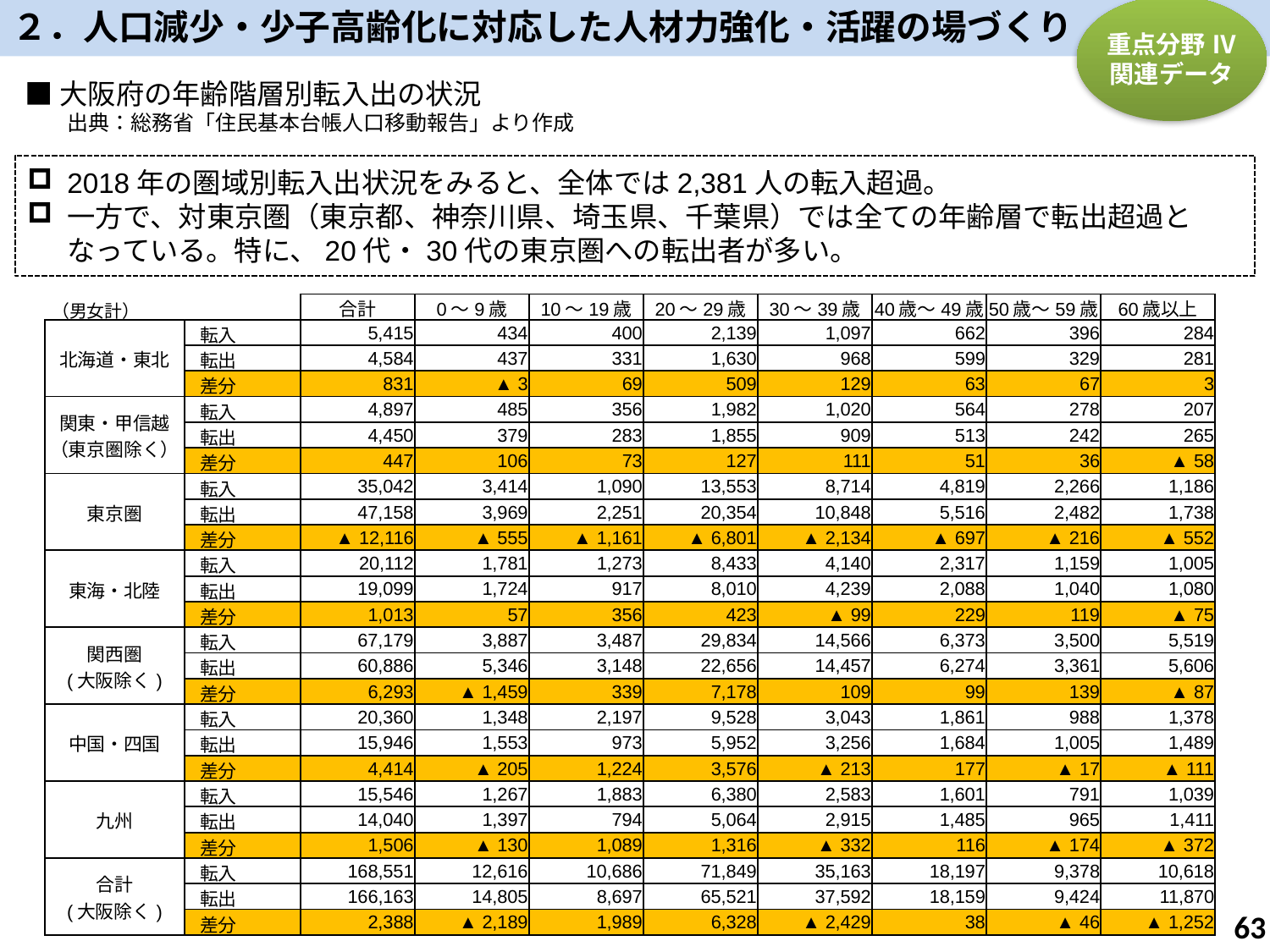

２．人口減少・少子高齢化に対応した人材力強化・活躍の場づくり
重点分野 Ⅳ
関連データ
■大阪府の年齢階層別転入出の状況
　　出典：総務省「住民基本台帳人口移動報告」より作成
2018年の圏域別転入出状況をみると、全体では2,381人の転入超過。
一方で、対東京圏（東京都、神奈川県、埼玉県、千葉県）では全ての年齢層で転出超過となっている。特に、20代・30代の東京圏への転出者が多い。
（男女計）
|  |  | 合計 | 0～9歳 | 10～19歳 | 20～29歳 | 30～39歳 | 40歳～49歳 | 50歳～59歳 | 60歳以上 |
| --- | --- | --- | --- | --- | --- | --- | --- | --- | --- |
| 北海道・東北 | 転入 | 5,415 | 434 | 400 | 2,139 | 1,097 | 662 | 396 | 284 |
|  | 転出 | 4,584 | 437 | 331 | 1,630 | 968 | 599 | 329 | 281 |
|  | 差分 | 831 | ▲ 3 | 69 | 509 | 129 | 63 | 67 | 3 |
| 関東・甲信越 （東京圏除く） | 転入 | 4,897 | 485 | 356 | 1,982 | 1,020 | 564 | 278 | 207 |
|  | 転出 | 4,450 | 379 | 283 | 1,855 | 909 | 513 | 242 | 265 |
|  | 差分 | 447 | 106 | 73 | 127 | 111 | 51 | 36 | ▲ 58 |
| 東京圏 | 転入 | 35,042 | 3,414 | 1,090 | 13,553 | 8,714 | 4,819 | 2,266 | 1,186 |
|  | 転出 | 47,158 | 3,969 | 2,251 | 20,354 | 10,848 | 5,516 | 2,482 | 1,738 |
|  | 差分 | ▲ 12,116 | ▲ 555 | ▲ 1,161 | ▲ 6,801 | ▲ 2,134 | ▲ 697 | ▲ 216 | ▲ 552 |
| 東海・北陸 | 転入 | 20,112 | 1,781 | 1,273 | 8,433 | 4,140 | 2,317 | 1,159 | 1,005 |
|  | 転出 | 19,099 | 1,724 | 917 | 8,010 | 4,239 | 2,088 | 1,040 | 1,080 |
|  | 差分 | 1,013 | 57 | 356 | 423 | ▲ 99 | 229 | 119 | ▲ 75 |
| 関西圏 (大阪除く) | 転入 | 67,179 | 3,887 | 3,487 | 29,834 | 14,566 | 6,373 | 3,500 | 5,519 |
|  | 転出 | 60,886 | 5,346 | 3,148 | 22,656 | 14,457 | 6,274 | 3,361 | 5,606 |
|  | 差分 | 6,293 | ▲ 1,459 | 339 | 7,178 | 109 | 99 | 139 | ▲ 87 |
| 中国・四国 | 転入 | 20,360 | 1,348 | 2,197 | 9,528 | 3,043 | 1,861 | 988 | 1,378 |
|  | 転出 | 15,946 | 1,553 | 973 | 5,952 | 3,256 | 1,684 | 1,005 | 1,489 |
|  | 差分 | 4,414 | ▲ 205 | 1,224 | 3,576 | ▲ 213 | 177 | ▲ 17 | ▲ 111 |
| 九州 | 転入 | 15,546 | 1,267 | 1,883 | 6,380 | 2,583 | 1,601 | 791 | 1,039 |
|  | 転出 | 14,040 | 1,397 | 794 | 5,064 | 2,915 | 1,485 | 965 | 1,411 |
|  | 差分 | 1,506 | ▲ 130 | 1,089 | 1,316 | ▲ 332 | 116 | ▲ 174 | ▲ 372 |
| 合計 (大阪除く) | 転入 | 168,551 | 12,616 | 10,686 | 71,849 | 35,163 | 18,197 | 9,378 | 10,618 |
|  | 転出 | 166,163 | 14,805 | 8,697 | 65,521 | 37,592 | 18,159 | 9,424 | 11,870 |
|  | 差分 | 2,388 | ▲ 2,189 | 1,989 | 6,328 | ▲ 2,429 | 38 | ▲ 46 | ▲ 1,252 |

63